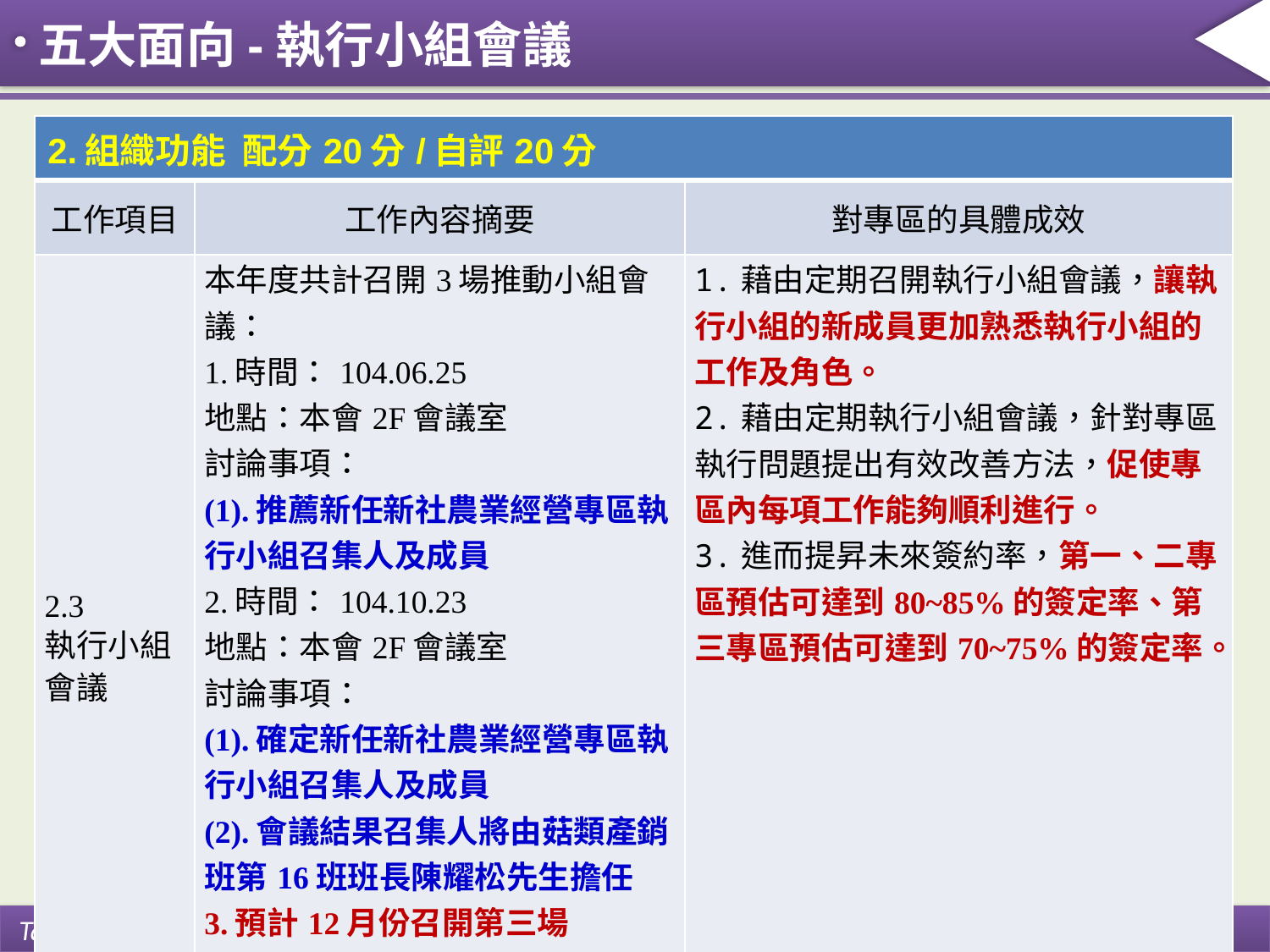

五大面向-執行小組會議

| 2.組織功能 配分20分/自評20分 |  |  |
| --- | --- | --- |
| 工作項目 | 工作內容摘要 | 對專區的具體成效 |
| 2.3 執行小組會議 | 本年度共計召開3場推動小組會議： 1.時間：104.06.25 地點：本會2F會議室 討論事項： (1).推薦新任新社農業經營專區執行小組召集人及成員 2.時間：104.10.23 地點：本會2F會議室 討論事項： (1).確定新任新社農業經營專區執行小組召集人及成員 (2).會議結果召集人將由菇類產銷班第16班班長陳耀松先生擔任 3.預計12月份召開第三場 討論事項：討論明年度農業經營專區工作事項及未來發展 | 1.藉由定期召開執行小組會議，讓執行小組的新成員更加熟悉執行小組的工作及角色。 2.藉由定期執行小組會議，針對專區執行問題提出有效改善方法，促使專區內每項工作能夠順利進行。 3.進而提昇未來簽約率，第一、二專區預估可達到80~85%的簽定率、第三專區預估可達到70~75%的簽定率。 |